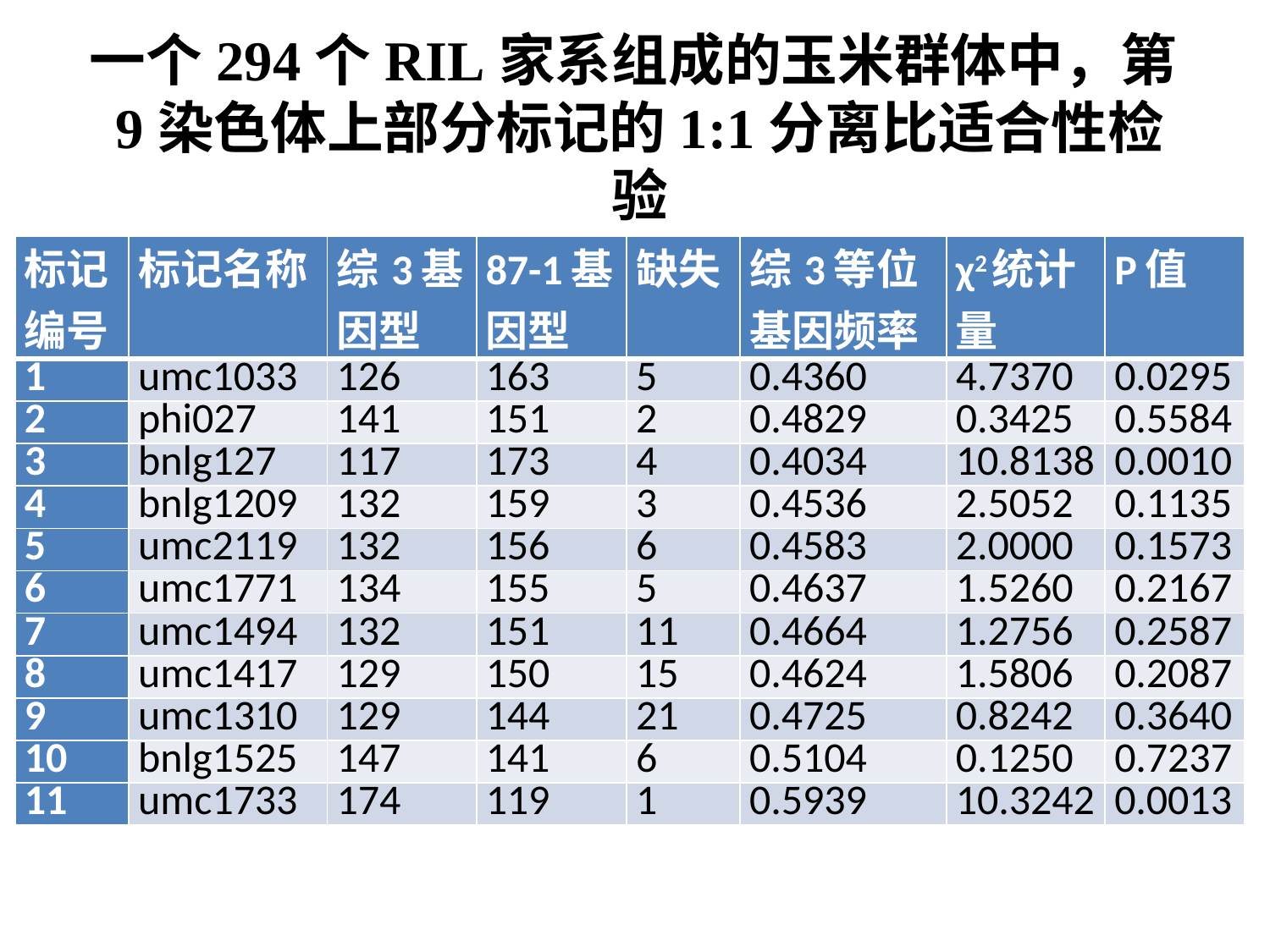

# 一个294个RIL家系组成的玉米群体中，第9染色体上部分标记的1:1分离比适合性检验
| 标记编号 | 标记名称 | 综3基因型 | 87-1基因型 | 缺失 | 综3等位基因频率 | χ2统计量 | P值 |
| --- | --- | --- | --- | --- | --- | --- | --- |
| 1 | umc1033 | 126 | 163 | 5 | 0.4360 | 4.7370 | 0.0295 |
| 2 | phi027 | 141 | 151 | 2 | 0.4829 | 0.3425 | 0.5584 |
| 3 | bnlg127 | 117 | 173 | 4 | 0.4034 | 10.8138 | 0.0010 |
| 4 | bnlg1209 | 132 | 159 | 3 | 0.4536 | 2.5052 | 0.1135 |
| 5 | umc2119 | 132 | 156 | 6 | 0.4583 | 2.0000 | 0.1573 |
| 6 | umc1771 | 134 | 155 | 5 | 0.4637 | 1.5260 | 0.2167 |
| 7 | umc1494 | 132 | 151 | 11 | 0.4664 | 1.2756 | 0.2587 |
| 8 | umc1417 | 129 | 150 | 15 | 0.4624 | 1.5806 | 0.2087 |
| 9 | umc1310 | 129 | 144 | 21 | 0.4725 | 0.8242 | 0.3640 |
| 10 | bnlg1525 | 147 | 141 | 6 | 0.5104 | 0.1250 | 0.7237 |
| 11 | umc1733 | 174 | 119 | 1 | 0.5939 | 10.3242 | 0.0013 |